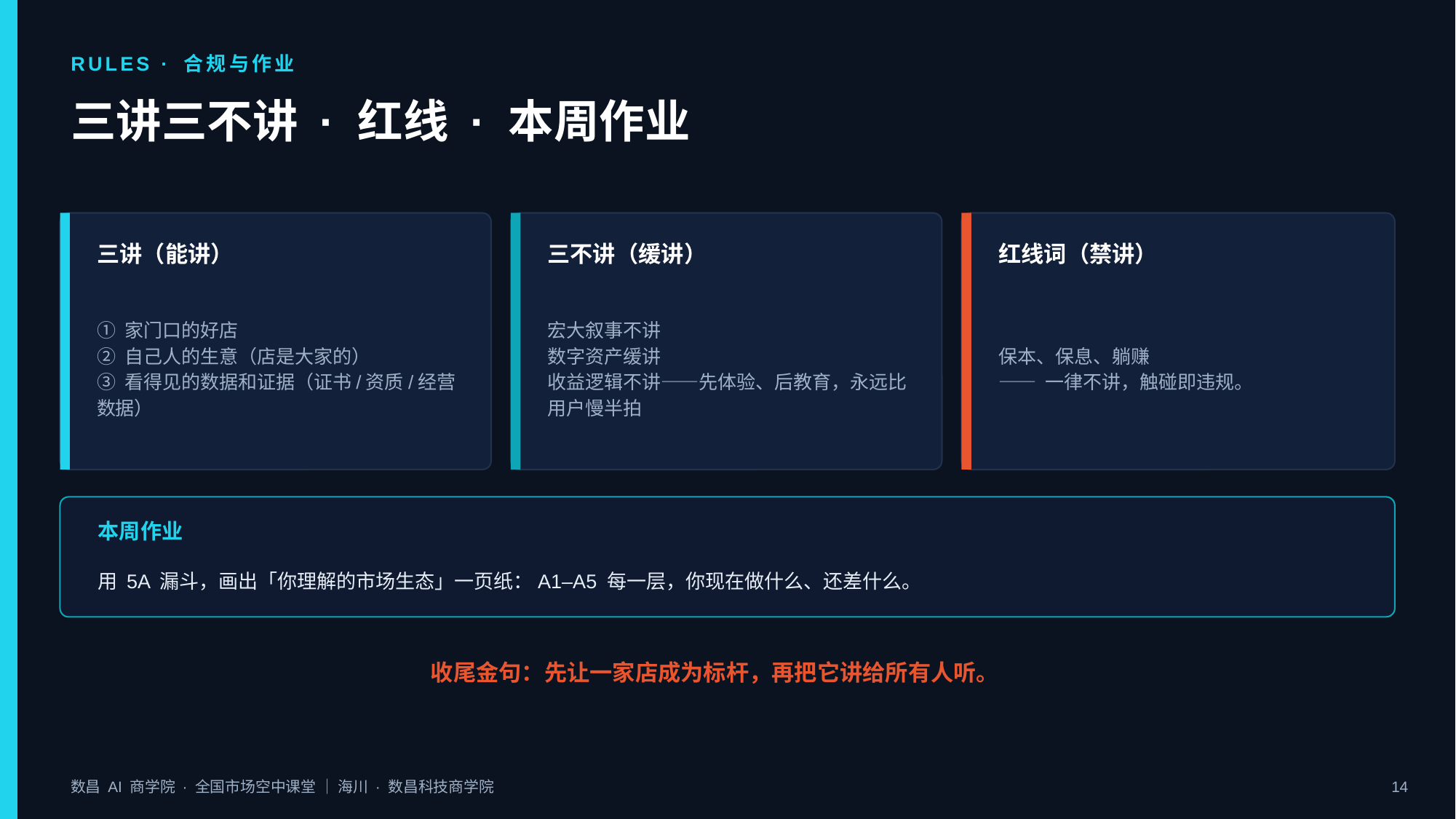

RULES · 合规与作业
三讲三不讲 · 红线 · 本周作业

三讲（能讲）
三不讲（缓讲）
红线词（禁讲）
① 家门口的好店
② 自己人的生意（店是大家的）
③ 看得见的数据和证据（证书/资质/经营数据）
宏大叙事不讲
数字资产缓讲
收益逻辑不讲——先体验、后教育，永远比用户慢半拍
保本、保息、躺赚
—— 一律不讲，触碰即违规。

本周作业
用 5A 漏斗，画出「你理解的市场生态」一页纸：A1–A5 每一层，你现在做什么、还差什么。
收尾金句：先让一家店成为标杆，再把它讲给所有人听。
数昌 AI 商学院 · 全国市场空中课堂 ｜ 海川 · 数昌科技商学院
14